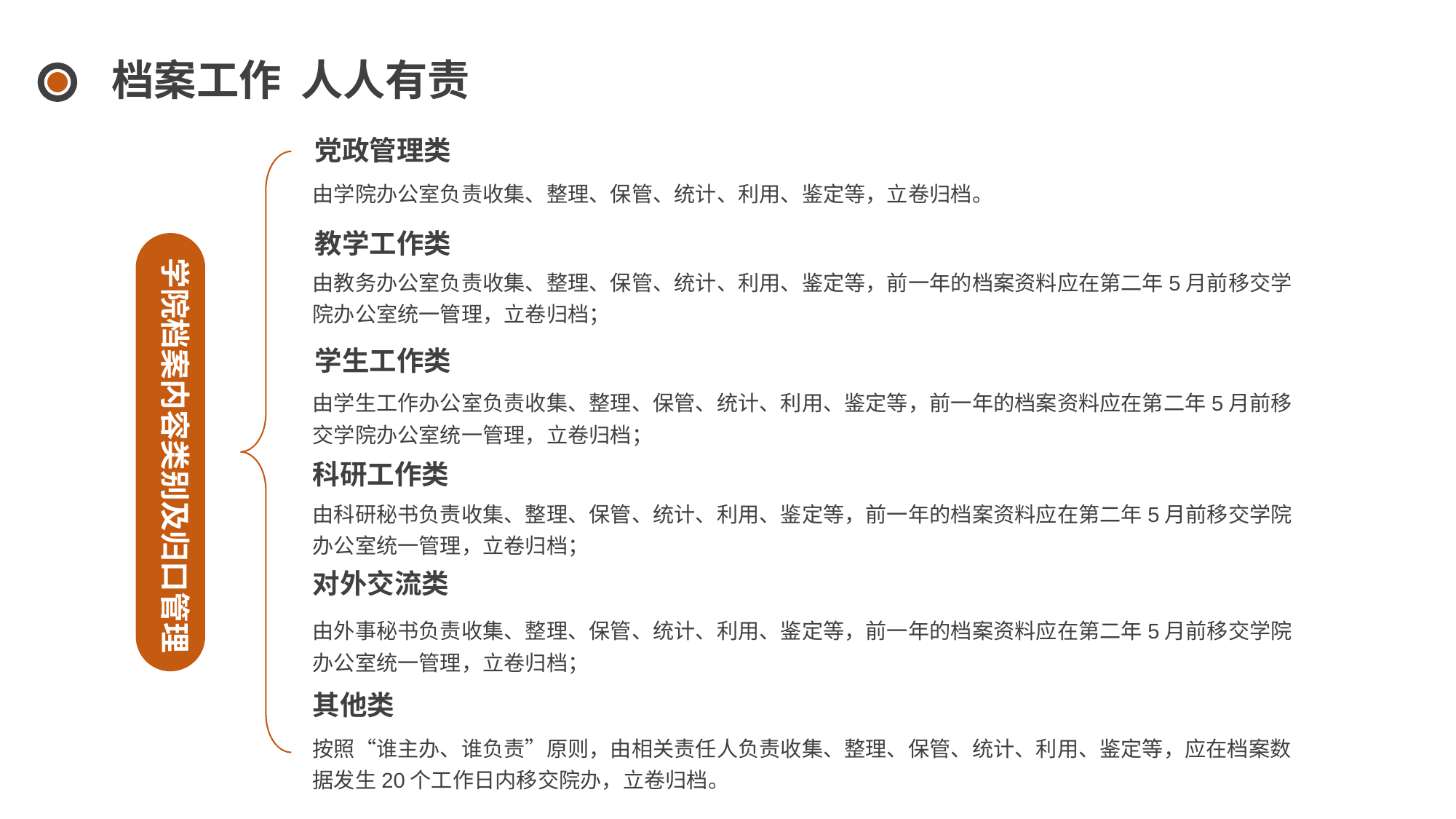

档案工作  人人有责

党政管理类
由学院办公室负责收集、整理、保管、统计、利用、鉴定等，立卷归档。
教学工作类
由教务办公室负责收集、整理、保管、统计、利用、鉴定等，前一年的档案资料应在第二年5月前移交学院办公室统一管理，立卷归档；
学生工作类
科研工作类
对外交流类
其他类

学院档案内容类别及归口管理

由学生工作办公室负责收集、整理、保管、统计、利用、鉴定等，前一年的档案资料应在第二年5月前移交学院办公室统一管理，立卷归档；
由科研秘书负责收集、整理、保管、统计、利用、鉴定等，前一年的档案资料应在第二年5月前移交学院办公室统一管理，立卷归档；
由外事秘书负责收集、整理、保管、统计、利用、鉴定等，前一年的档案资料应在第二年5月前移交学院办公室统一管理，立卷归档；
按照“谁主办、谁负责”原则，由相关责任人负责收集、整理、保管、统计、利用、鉴定等，应在档案数据发生20个工作日内移交院办，立卷归档。